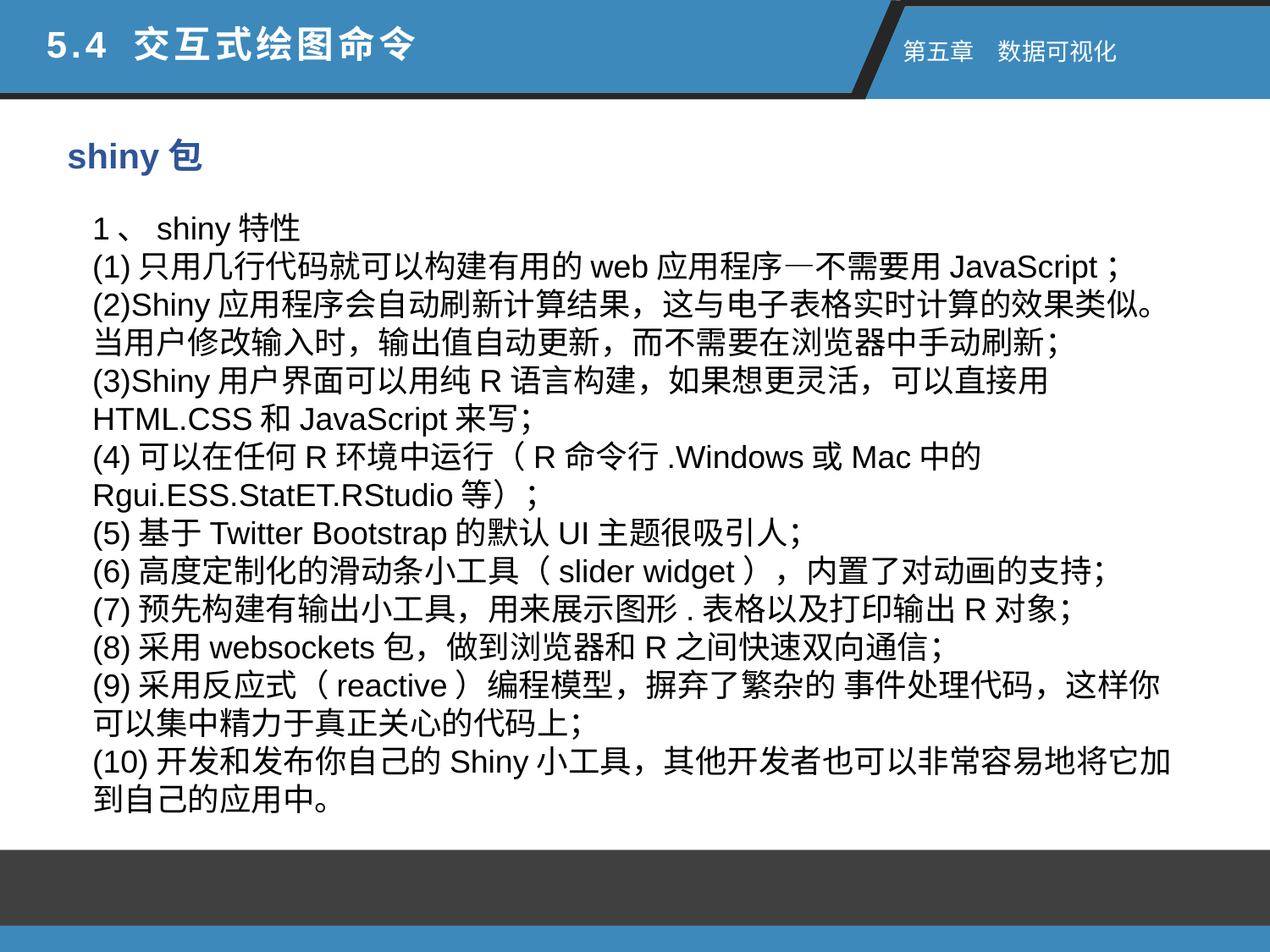

5.4 交互式绘图命令
  第五章　数据可视化
shiny包
1、shiny特性
(1)只用几行代码就可以构建有用的web应用程序—不需要用JavaScript；
(2)Shiny应用程序会自动刷新计算结果，这与电子表格实时计算的效果类似。 当用户修改输入时，输出值自动更新，而不需要在浏览器中手动刷新；
(3)Shiny用户界面可以用纯R语言构建，如果想更灵活，可以直接用HTML.CSS和JavaScript来写；
(4)可以在任何R环境中运行（R命令行.Windows或Mac中的Rgui.ESS.StatET.RStudio等）；
(5)基于Twitter Bootstrap的默认UI主题很吸引人；
(6)高度定制化的滑动条小工具（slider widget），内置了对动画的支持；
(7)预先构建有输出小工具，用来展示图形.表格以及打印输出R对象；
(8)采用websockets包，做到浏览器和R之间快速双向通信；
(9)采用反应式（reactive）编程模型，摒弃了繁杂的 事件处理代码，这样你可以集中精力于真正关心的代码上；
(10)开发和发布你自己的Shiny小工具，其他开发者也可以非常容易地将它加到自己的应用中。